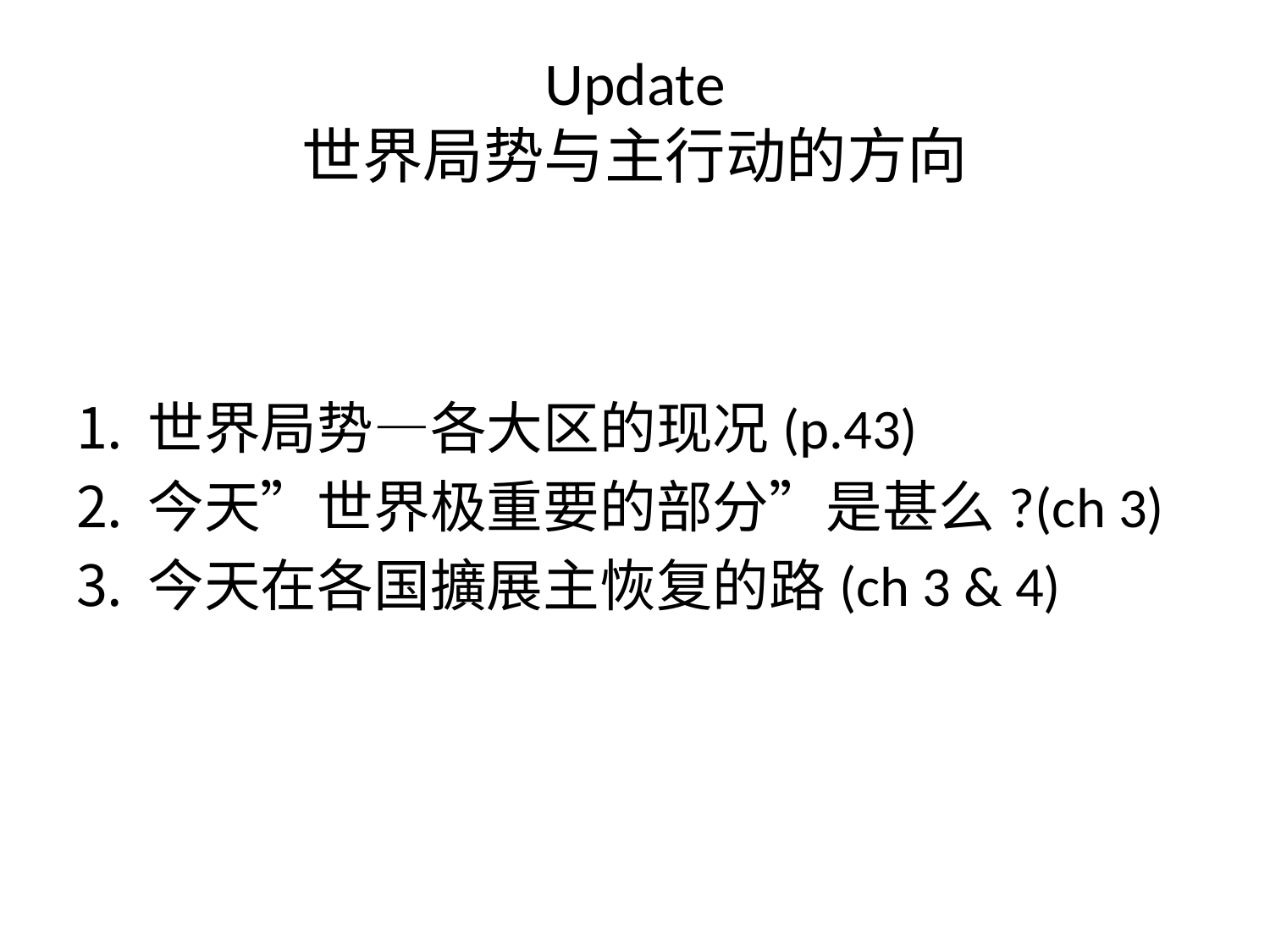

# Update 世界局势与主行动的方向

世界局势—各大区的现况(p.43)
今天”世界极重要的部分”是甚么?(ch 3)
今天在各国擴展主恢复的路(ch 3 & 4)